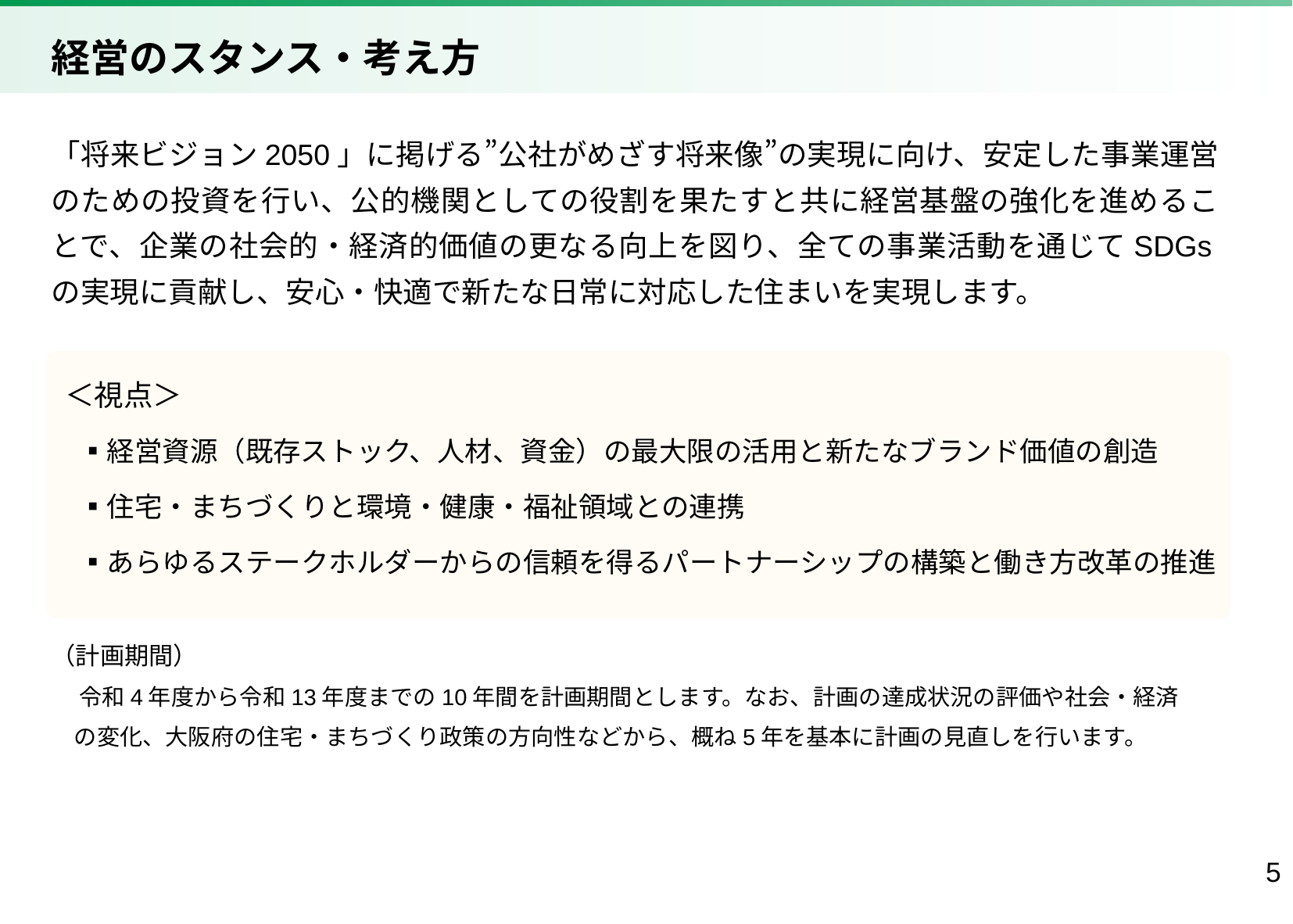

経営のスタンス・考え方
「将来ビジョン2050」に掲げる”公社がめざす将来像”の実現に向け、安定した事業運営のための投資を行い、公的機関としての役割を果たすと共に経営基盤の強化を進めることで、企業の社会的・経済的価値の更なる向上を図り、全ての事業活動を通じてSDGsの実現に貢献し、安心・快適で新たな日常に対応した住まいを実現します。

 ＜視点＞
　▪経営資源（既存ストック、人材、資金）の最大限の活用と新たなブランド価値の創造
　▪住宅・まちづくりと環境・健康・福祉領域との連携
　▪あらゆるステークホルダーからの信頼を得るパートナーシップの構築と働き方改革の推進

（計画期間）
　 令和4年度から令和13年度までの10年間を計画期間とします。なお、計画の達成状況の評価や社会・経済
　の変化、大阪府の住宅・まちづくり政策の方向性などから、概ね5年を基本に計画の見直しを行います。

5